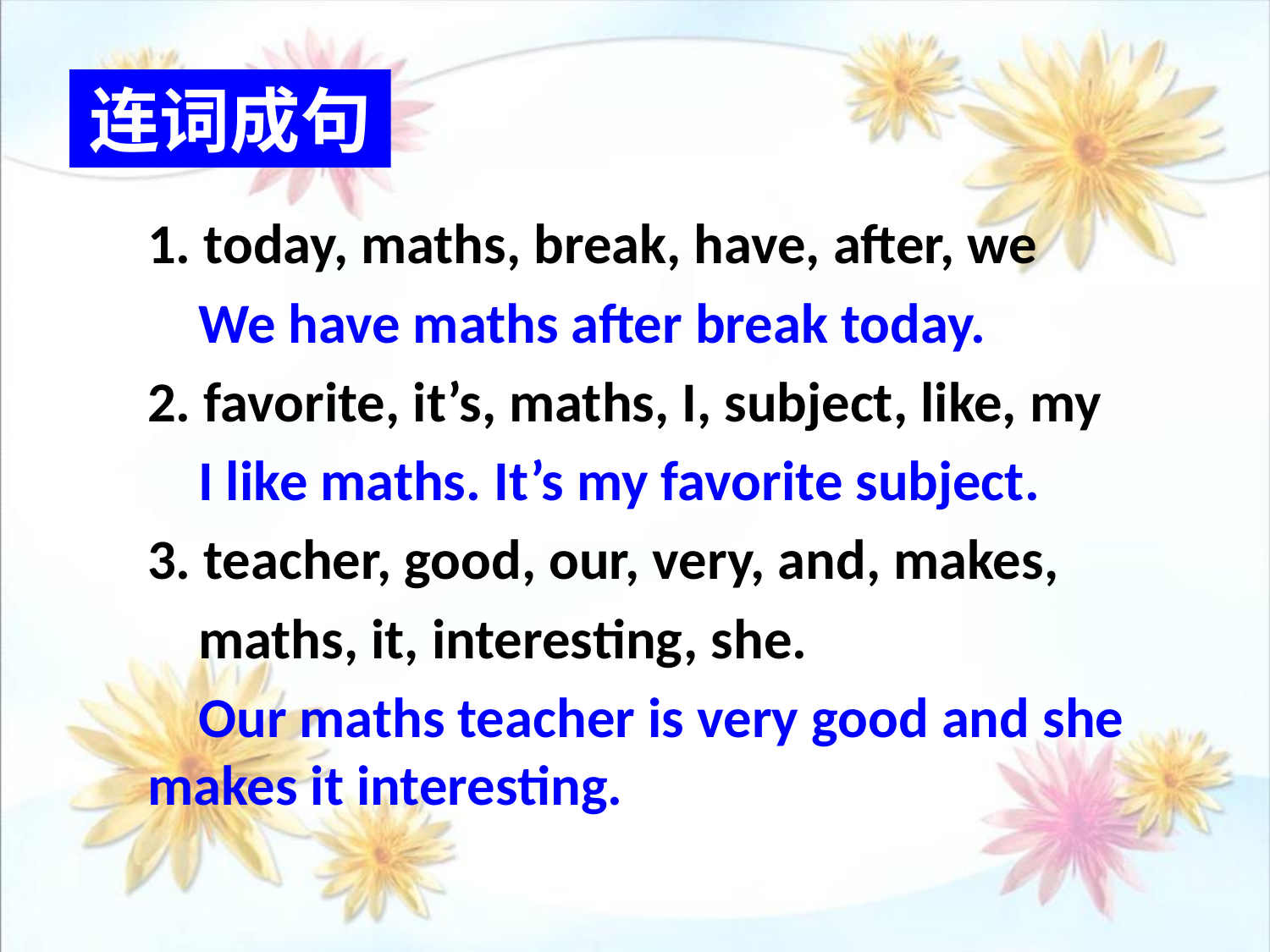

# 连词成句
1. today, maths, break, have, after, we
    We have maths after break today.
2. favorite, it’s, maths, I, subject, like, my
    I like maths. It’s my favorite subject.
3. teacher, good, our, very, and, makes,
    maths, it, interesting, she.
    Our maths teacher is very good and she makes it interesting.